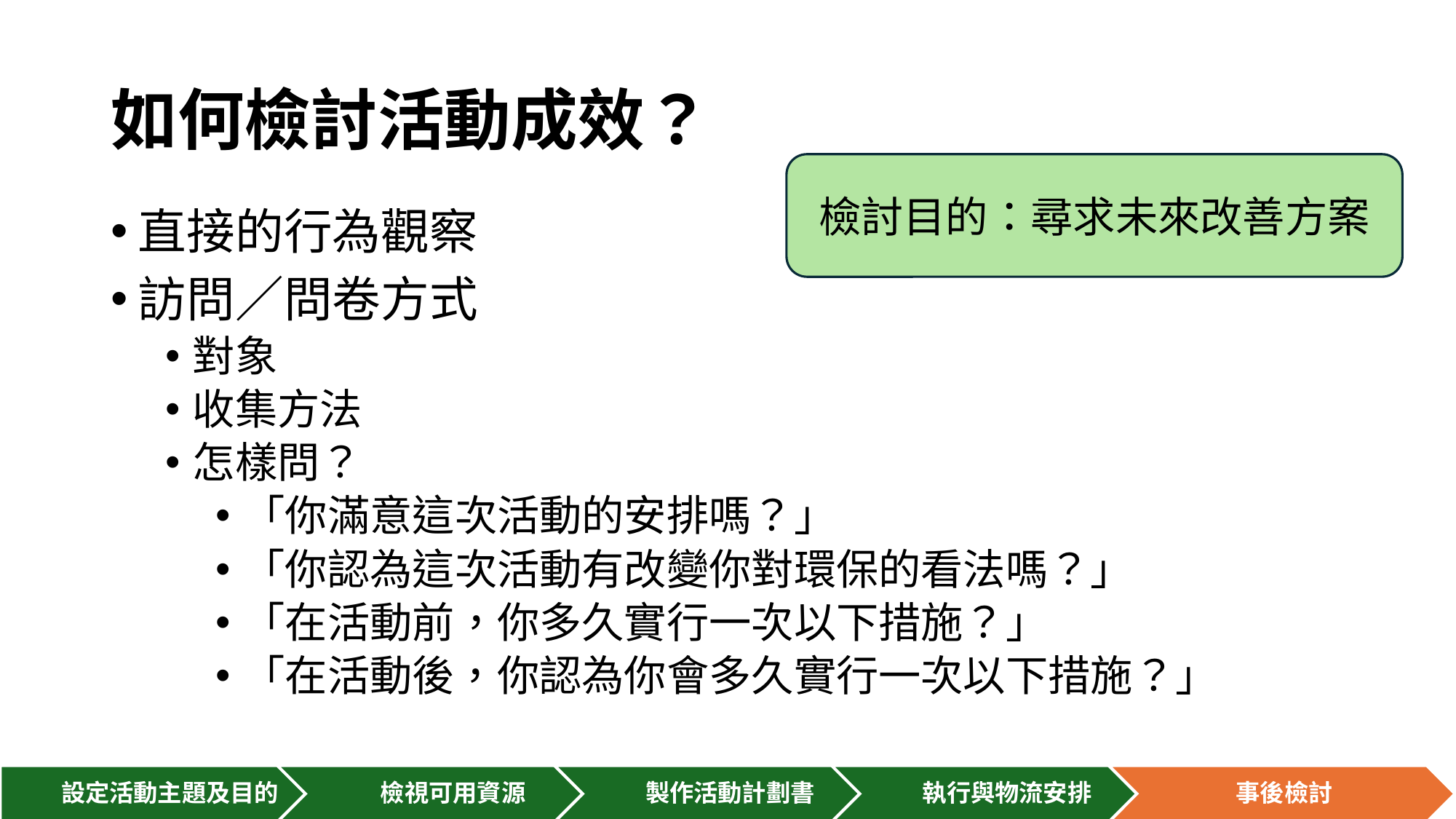

# 如何檢討活動成效？
檢討目的：尋求未來改善方案
直接的行為觀察
訪問／問卷方式
對象
收集方法
怎樣問？
「你滿意這次活動的安排嗎？」
「你認為這次活動有改變你對環保的看法嗎？」
「在活動前，你多久實行一次以下措施？」
「在活動後，你認為你會多久實行一次以下措施？」
設定活動主題及目的
檢視可用資源
製作活動計劃書
執行與物流安排
事後檢討